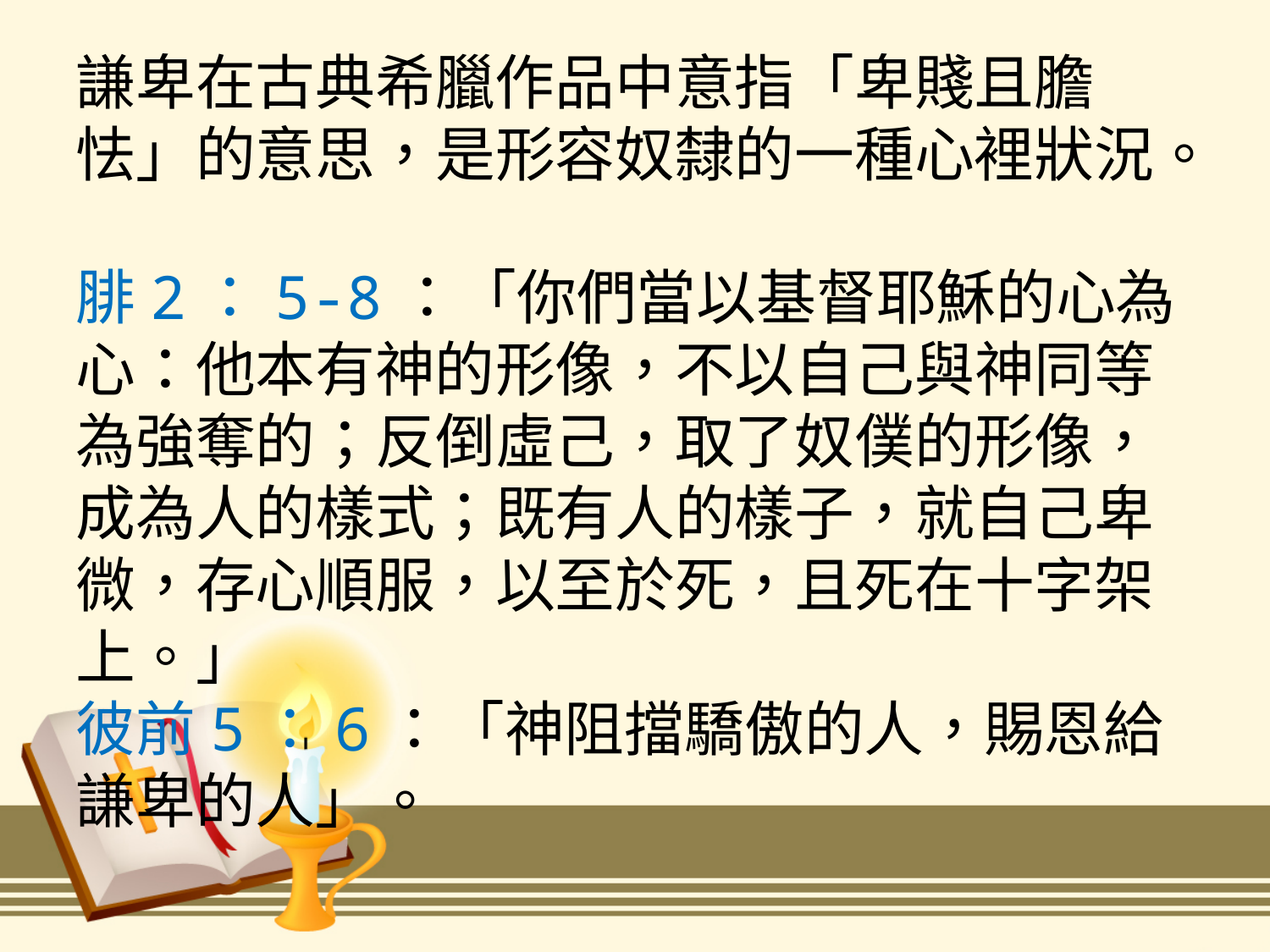

# 謙卑在古典希臘作品中意指「卑賤且膽怯」的意思，是形容奴隸的一種心裡狀況。 腓2：5-8：「你們當以基督耶穌的心為心：他本有神的形像，不以自己與神同等為強奪的；反倒虛己，取了奴僕的形像，成為人的樣式；既有人的樣子，就自己卑微，存心順服，以至於死，且死在十字架上。」 彼前5：6：「神阻擋驕傲的人，賜恩給謙卑的人」。